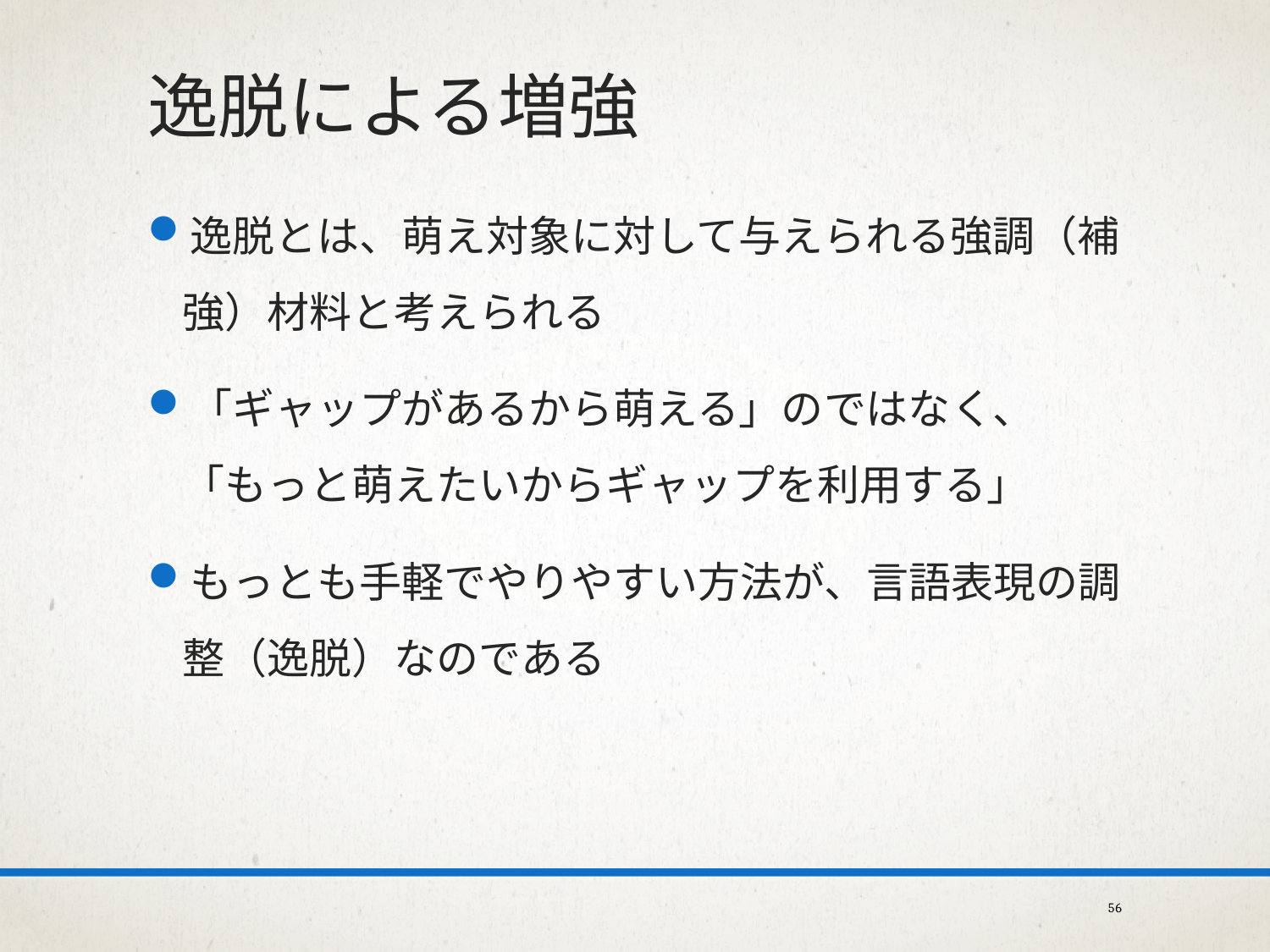

逸脱による増強
逸脱とは、萌え対象に対して与えられる強調（補強）材料と考えられる
「ギャップがあるから萌える」のではなく、「もっと萌えたいからギャップを利用する」
もっとも手軽でやりやすい方法が、言語表現の調整（逸脱）なのである
56